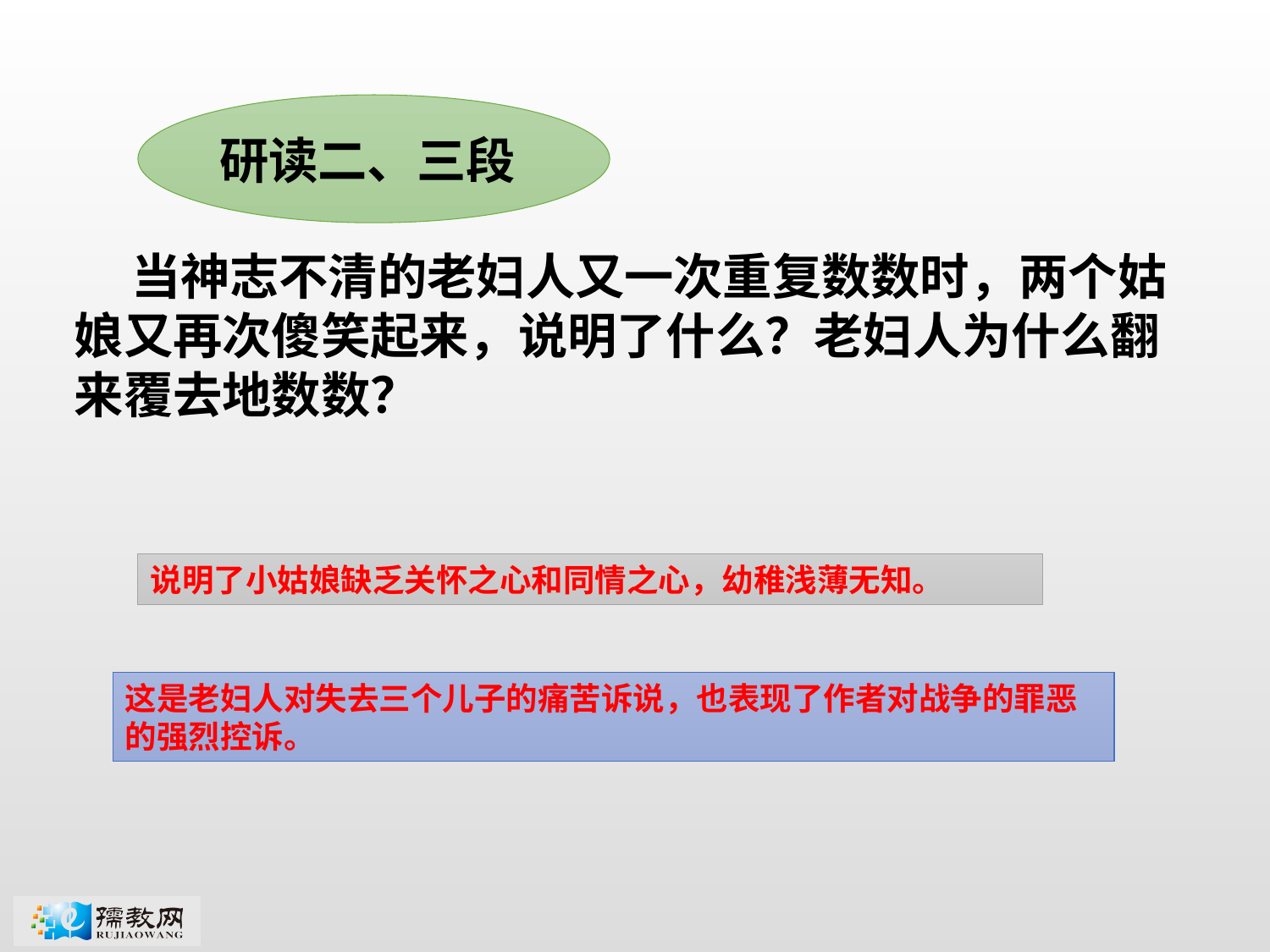

研读二、三段
    当神志不清的老妇人又一次重复数数时，两个姑娘又再次傻笑起来，说明了什么？老妇人为什么翻来覆去地数数？
说明了小姑娘缺乏关怀之心和同情之心，幼稚浅薄无知。
这是老妇人对失去三个儿子的痛苦诉说，也表现了作者对战争的罪恶的强烈控诉。